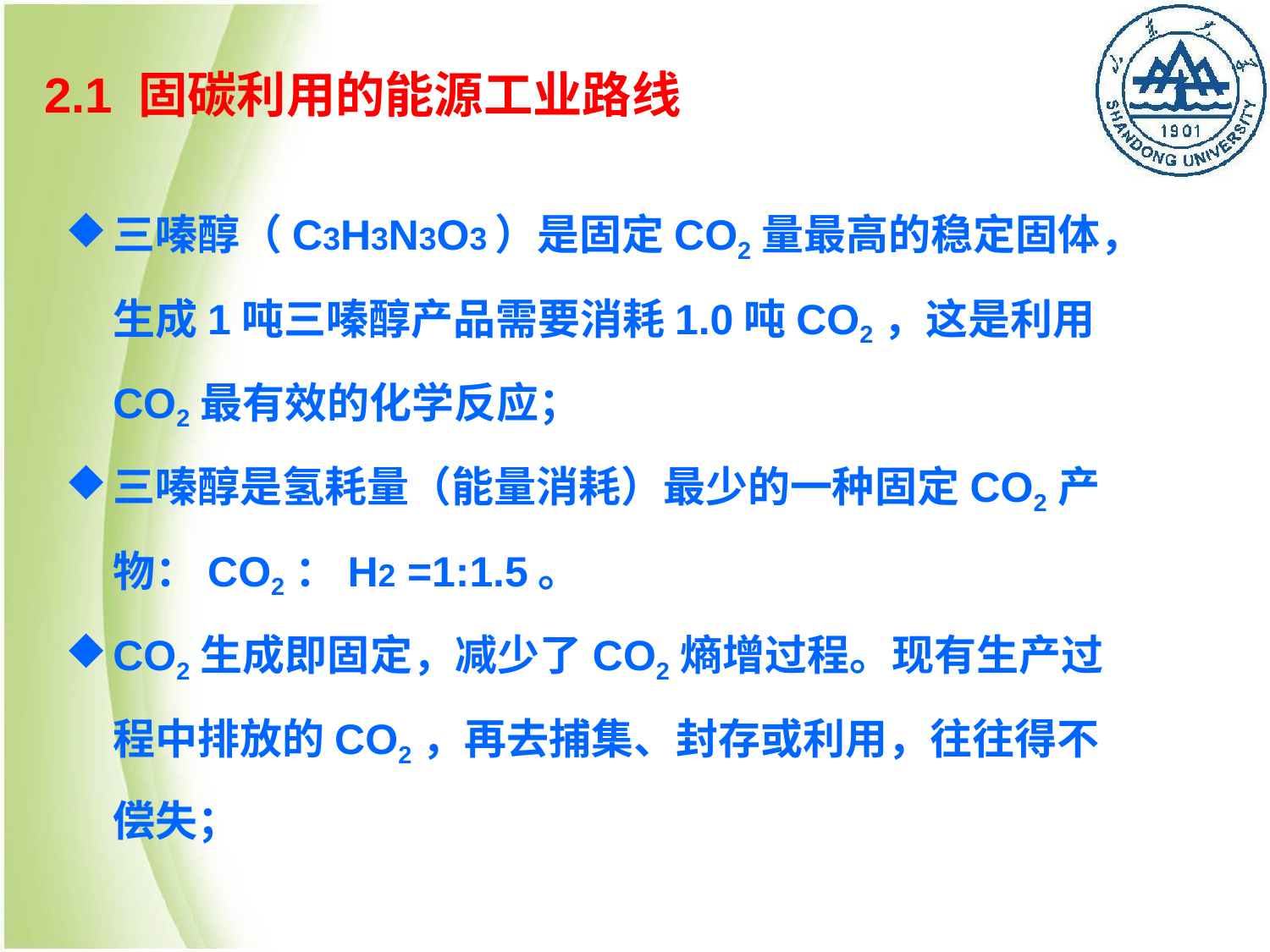

# 2.1 固碳利用的能源工业路线
三嗪醇（C3H3N3O3）是固定CO2量最高的稳定固体，生成1吨三嗪醇产品需要消耗1.0吨CO2，这是利用CO2最有效的化学反应；
三嗪醇是氢耗量（能量消耗）最少的一种固定CO2产物：CO2：H2 =1:1.5。
CO2生成即固定，减少了CO2熵增过程。现有生产过程中排放的CO2，再去捕集、封存或利用，往往得不偿失；